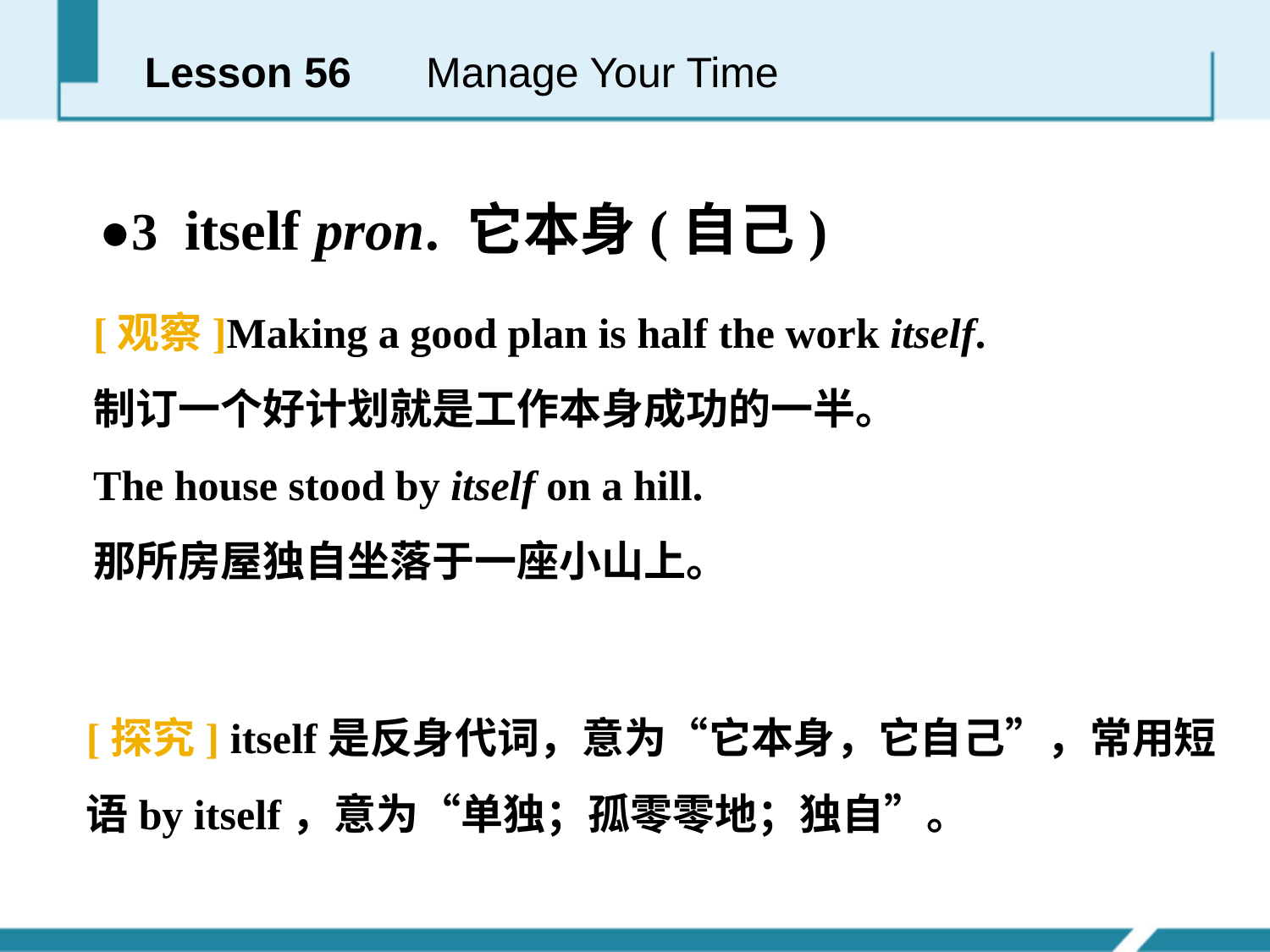

Lesson 56 　Manage Your Time
●3  itself pron. 它本身(自己)
[观察]Making a good plan is half the work itself.
制订一个好计划就是工作本身成功的一半。
The house stood by itself on a hill.
那所房屋独自坐落于一座小山上。

[探究] itself是反身代词，意为“它本身，它自己”，常用短语by itself，意为“单独；孤零零地；独自”。